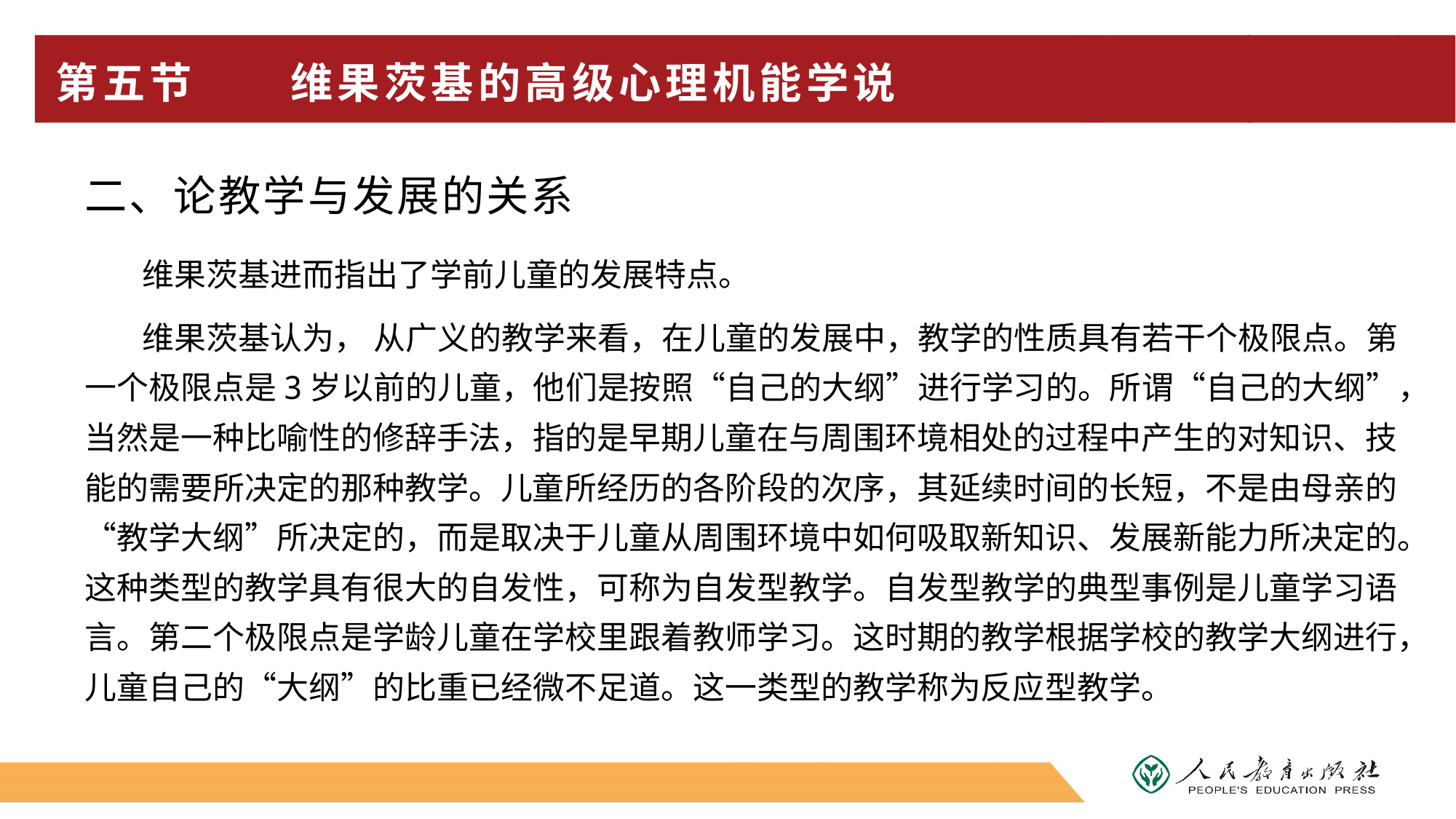

# 第五节　　维果茨基的高级心理机能学说
二、论教学与发展的关系
维果茨基进而指出了学前儿童的发展特点。
维果茨基认为， 从广义的教学来看，在儿童的发展中，教学的性质具有若干个极限点。第一个极限点是3岁以前的儿童，他们是按照“自己的大纲”进行学习的。所谓“自己的大纲”，当然是一种比喻性的修辞手法，指的是早期儿童在与周围环境相处的过程中产生的对知识、技能的需要所决定的那种教学。儿童所经历的各阶段的次序，其延续时间的长短，不是由母亲的“教学大纲”所决定的，而是取决于儿童从周围环境中如何吸取新知识、发展新能力所决定的。这种类型的教学具有很大的自发性，可称为自发型教学。自发型教学的典型事例是儿童学习语言。第二个极限点是学龄儿童在学校里跟着教师学习。这时期的教学根据学校的教学大纲进行，儿童自己的“大纲”的比重已经微不足道。这一类型的教学称为反应型教学。